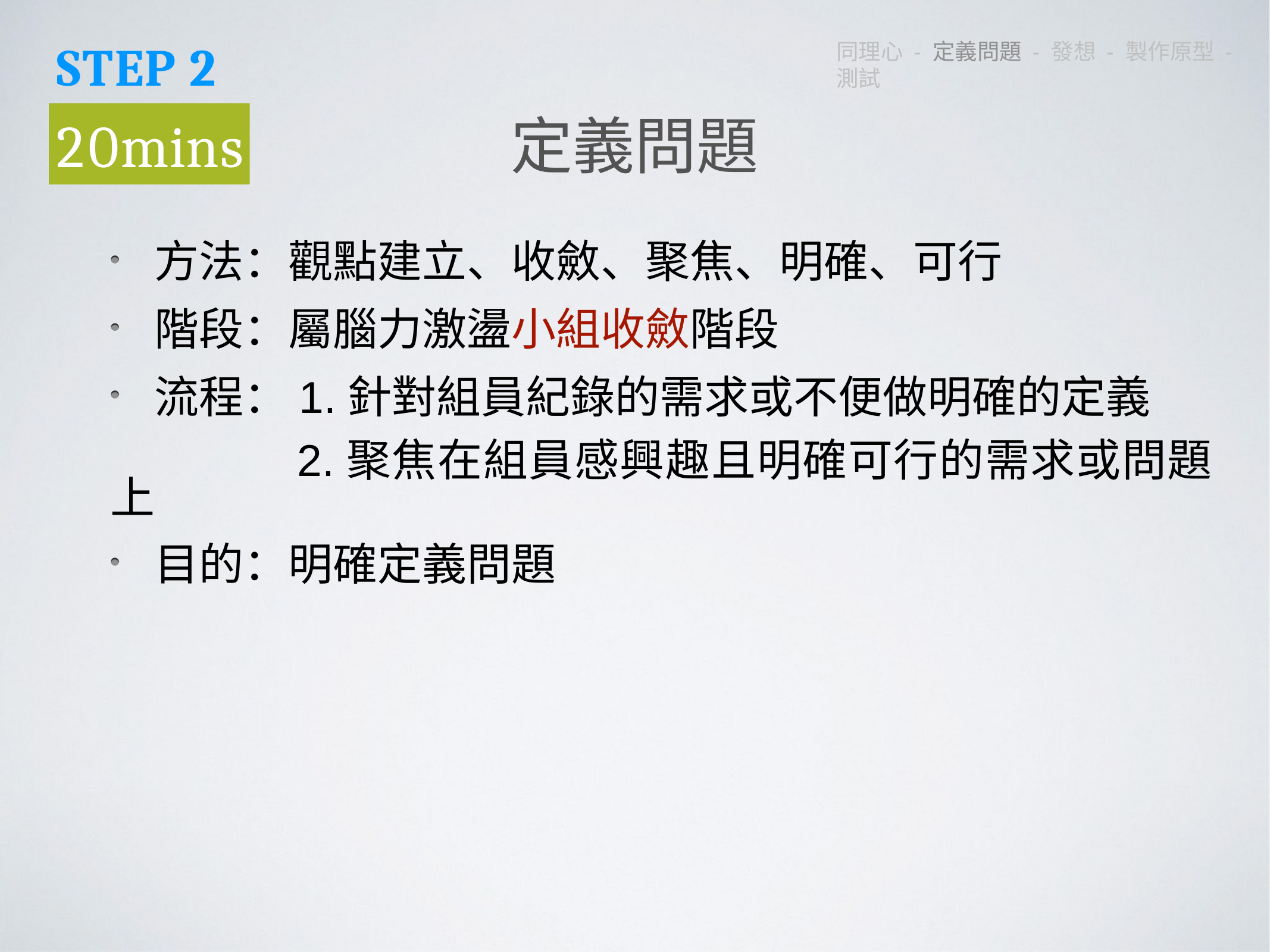

STEP 2
同理心 - 定義問題 - 發想 - 製作原型 - 測試
定義問題
20mins
方法：觀點建立、收斂、聚焦、明確、可行
階段：屬腦力激盪小組收斂階段
流程：1.針對組員紀錄的需求或不便做明確的定義
              2.聚焦在組員感興趣且明確可行的需求或問題上
目的：明確定義問題